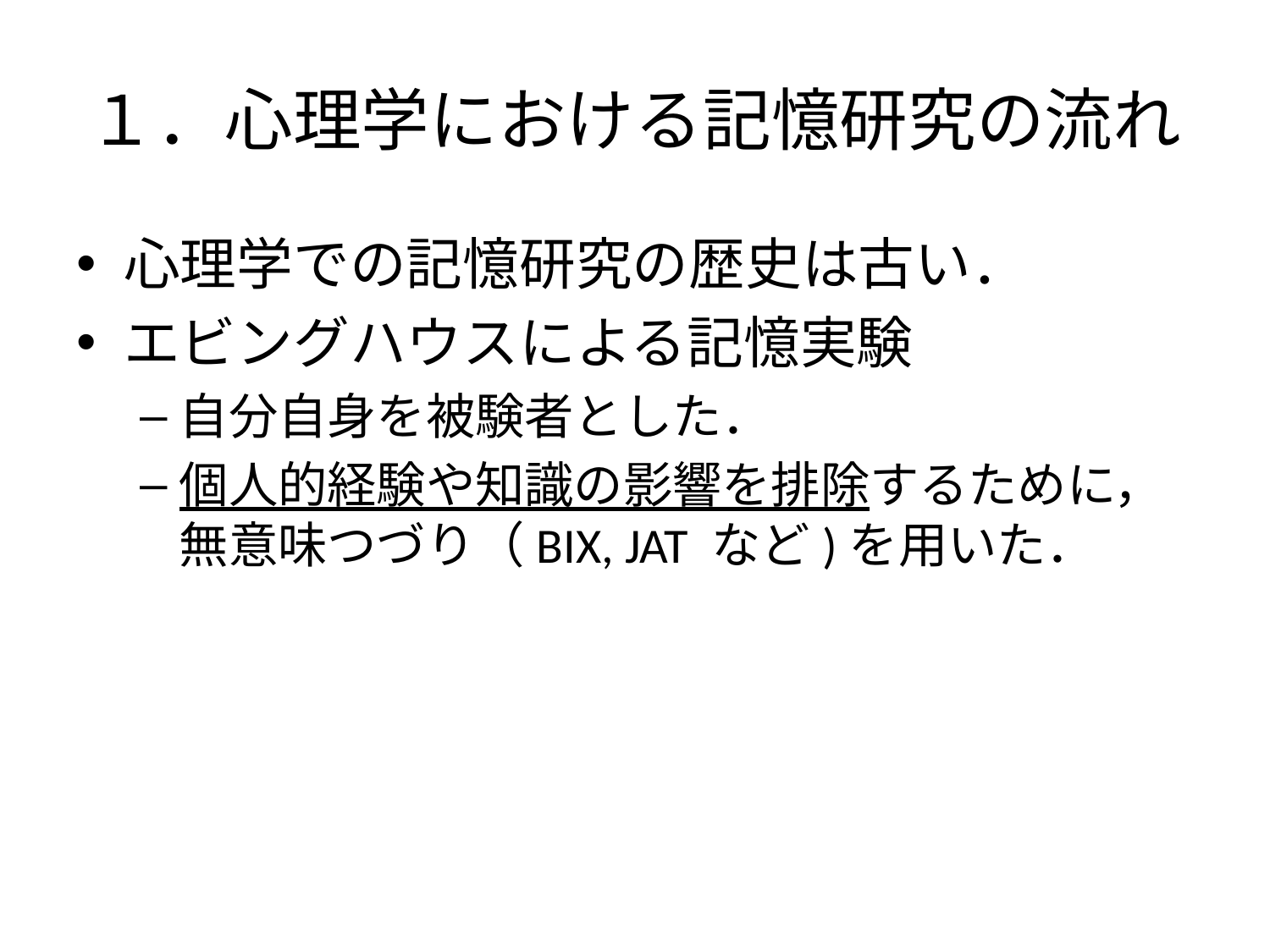

# １．心理学における記憶研究の流れ
心理学での記憶研究の歴史は古い．
エビングハウスによる記憶実験
自分自身を被験者とした．
個人的経験や知識の影響を排除するために，無意味つづり（BIX, JAT など)を用いた．